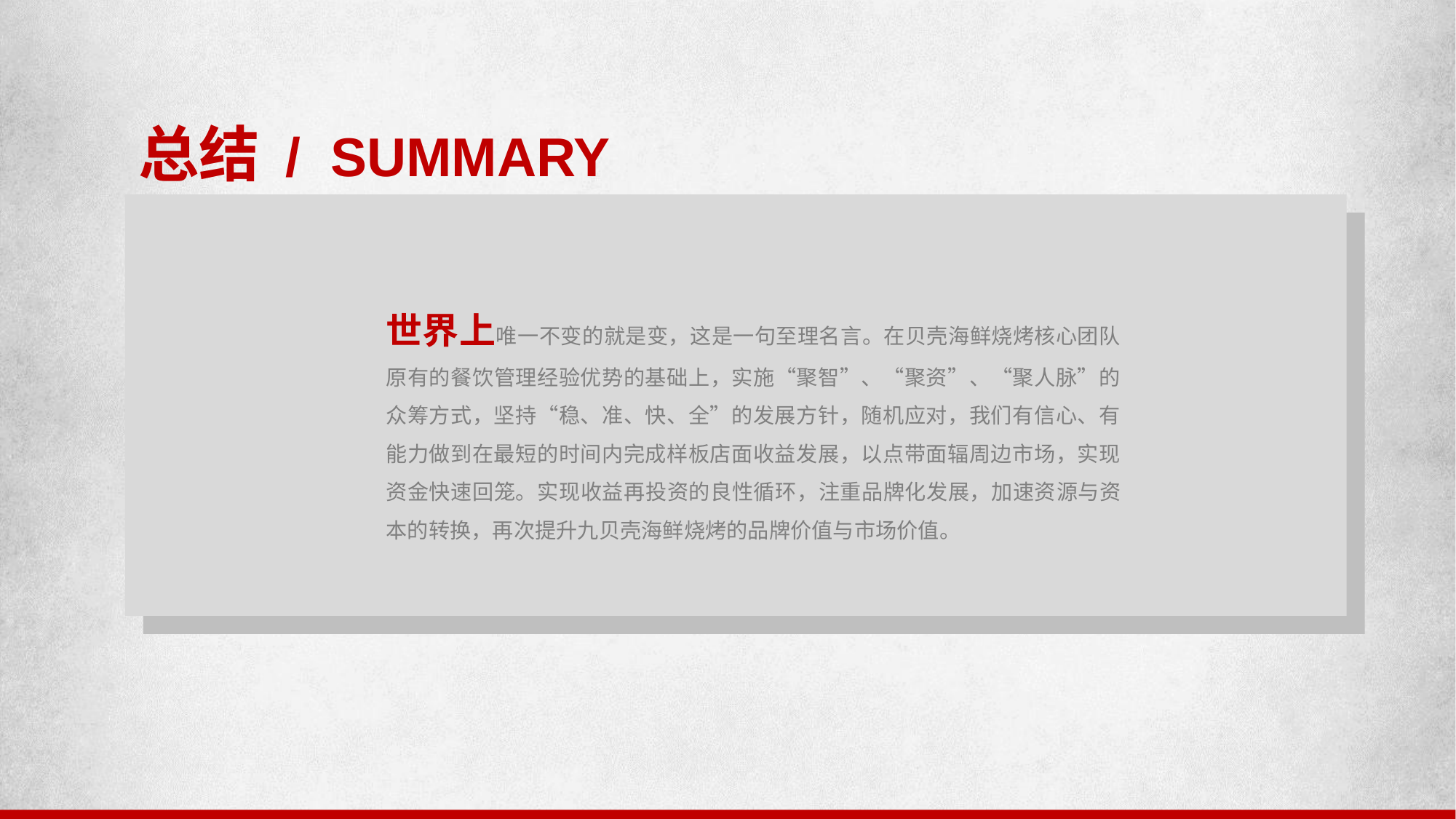

总结 /  SUMMARY

世界上唯一不变的就是变，这是一句至理名言。在贝壳海鲜烧烤核心团队原有的餐饮管理经验优势的基础上，实施“聚智”、“聚资”、“聚人脉”的众筹方式，坚持“稳、准、快、全”的发展方针，随机应对，我们有信心、有能力做到在最短的时间内完成样板店面收益发展，以点带面辐周边市场，实现资金快速回笼。实现收益再投资的良性循环，注重品牌化发展，加速资源与资本的转换，再次提升九贝壳海鲜烧烤的品牌价值与市场价值。